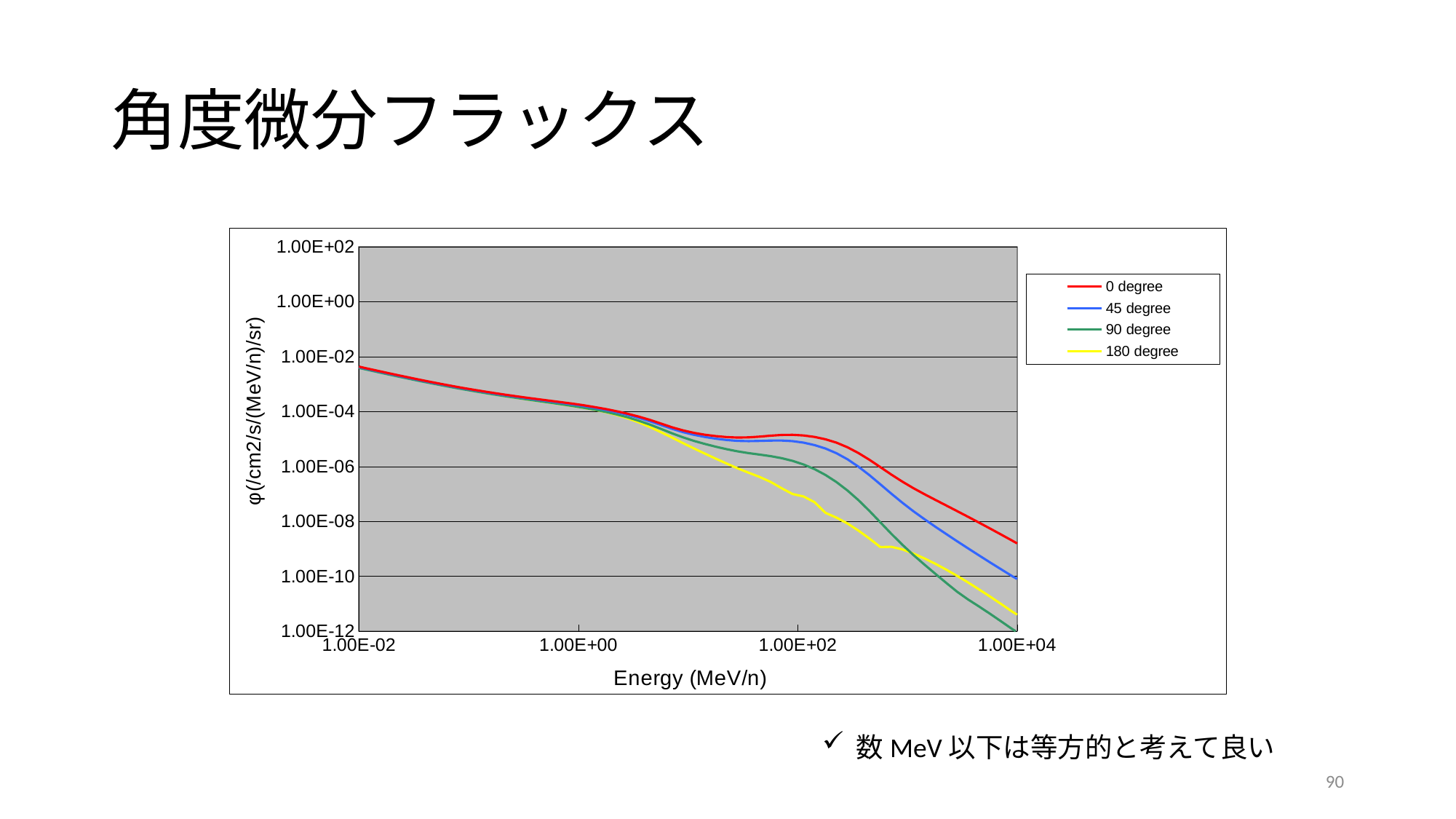

# 角度微分フラックス

### Chart

| Category | 0 degree | 45 degree | 90 degree | 180 degree |
|---|---|---|---|---|
数MeV以下は等方的と考えて良い
90